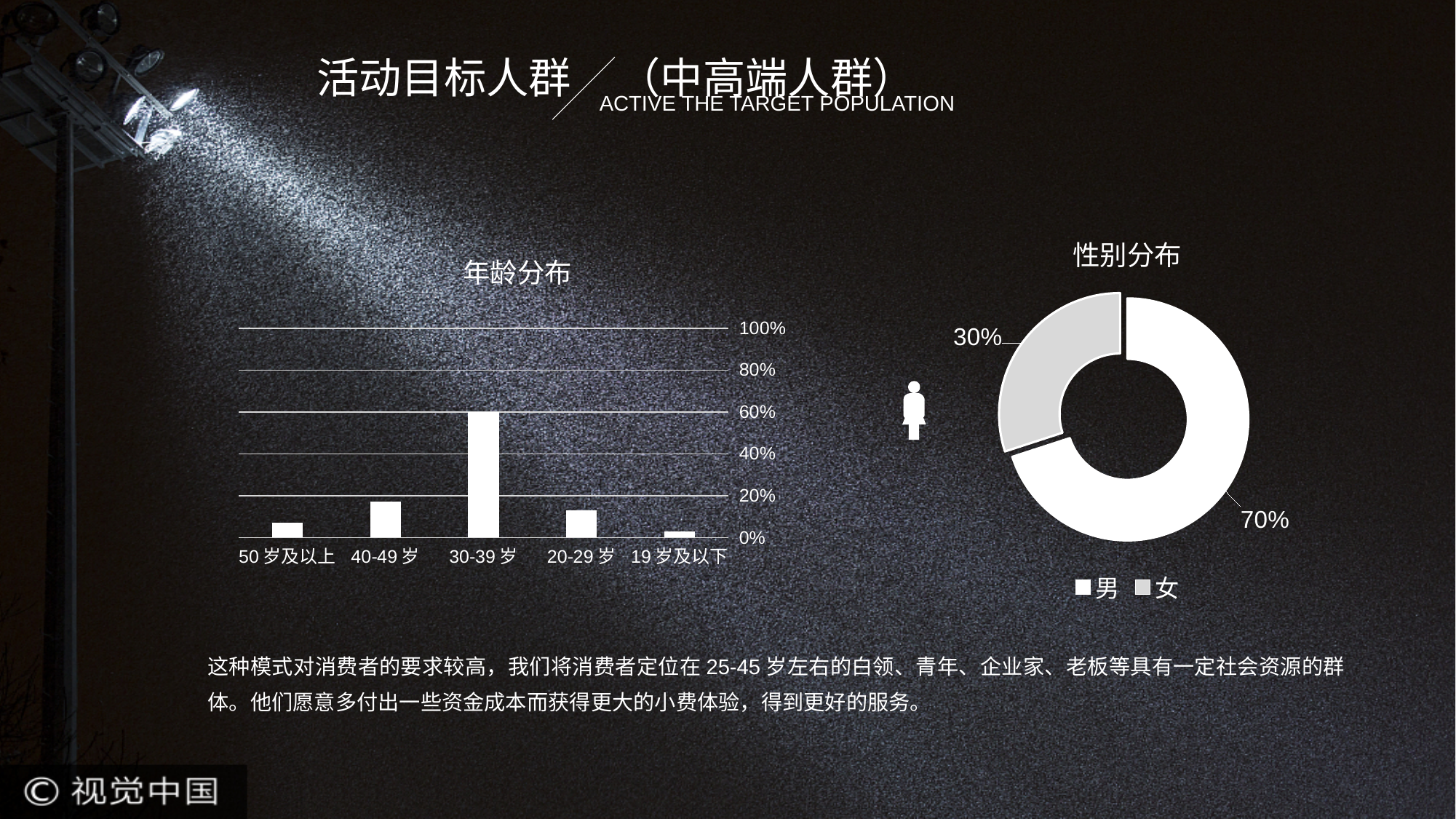

活动目标人群     （中高端人群）
ACTIVE THE TARGET POPULATION

### Chart: 性别分布

| Category | 性别分布 |
|---|---|
| 男 | 0.7 |
| 女 | 0.3 |

### Chart: 年龄分布

| Category | 年龄分布 |
|---|---|
| 50岁及以上 | 0.07 |
| 40-49岁 | 0.17 |
| 30-39岁 | 0.6 |
| 20-29岁 | 0.13 |
| 19岁及以下 | 0.03 |

这种模式对消费者的要求较高，我们将消费者定位在25-45岁左右的白领、青年、企业家、老板等具有一定社会资源的群体。他们愿意多付出一些资金成本而获得更大的小费体验，得到更好的服务。